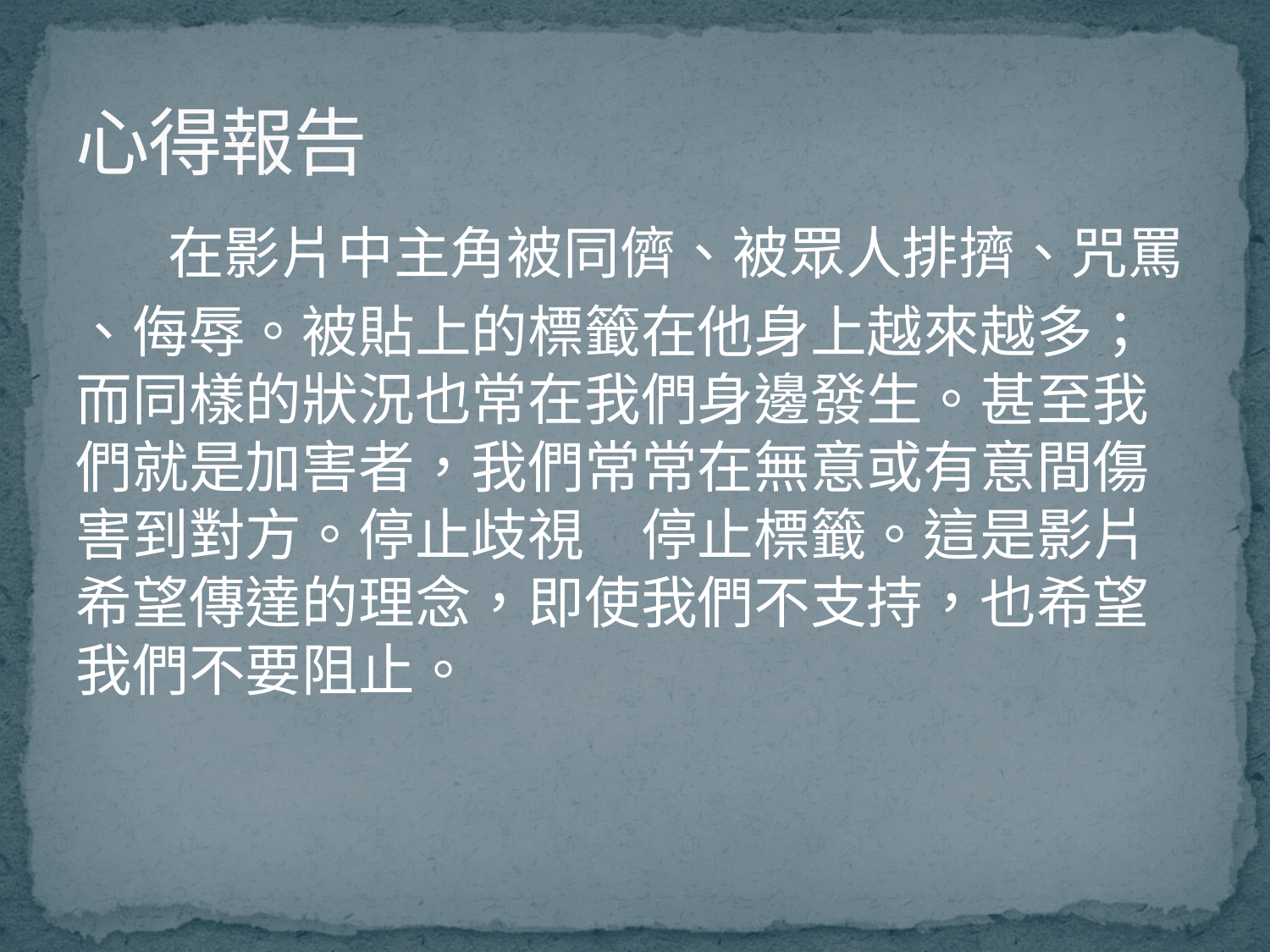

# 心得報告
　　在影片中主角被同儕、被眾人排擠、咒罵
、侮辱。被貼上的標籤在他身上越來越多；而同樣的狀況也常在我們身邊發生。甚至我們就是加害者，我們常常在無意或有意間傷害到對方。停止歧視　停止標籤。這是影片希望傳達的理念，即使我們不支持，也希望我們不要阻止。